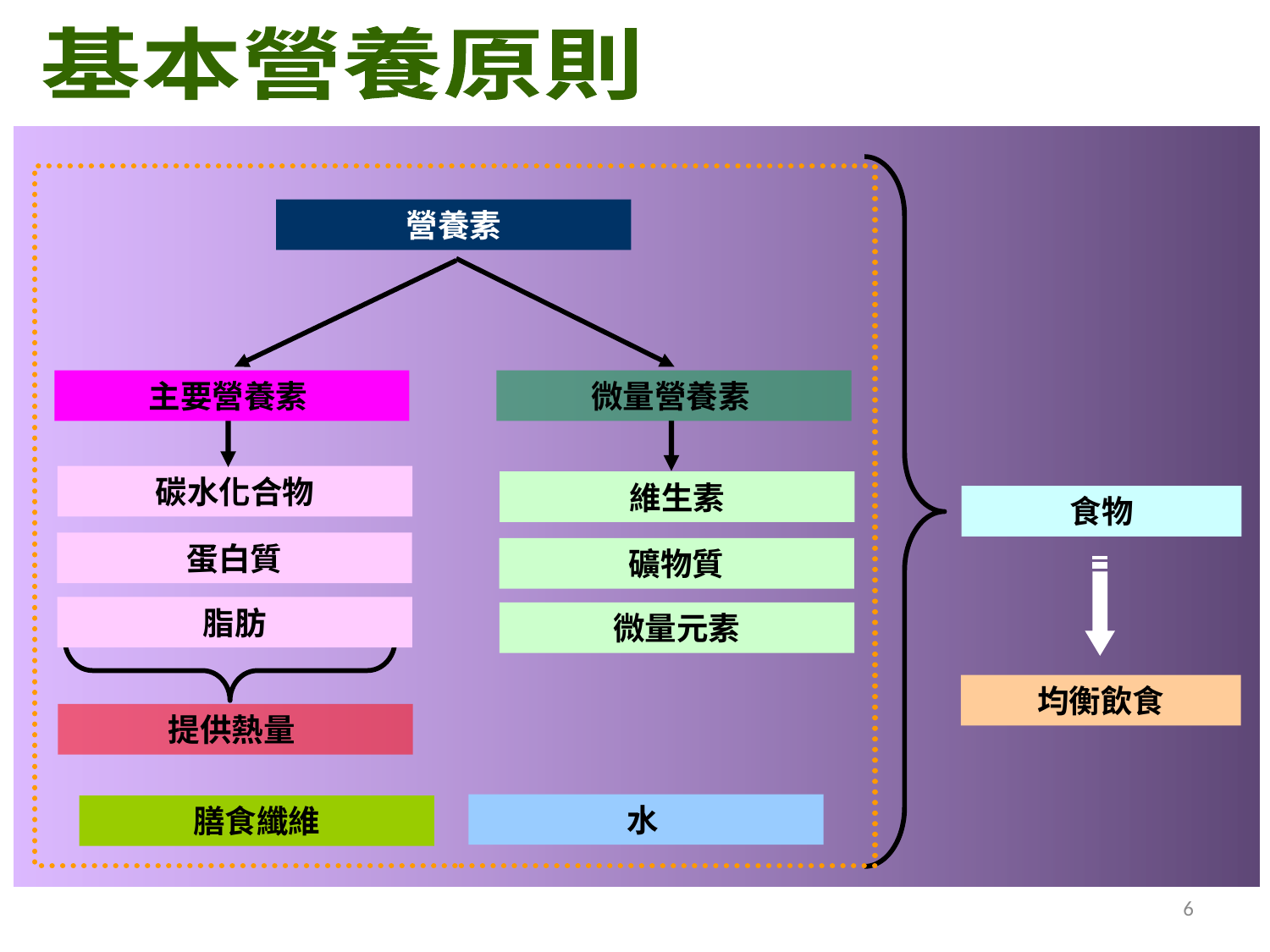

基本營養原則

營養素

主要營養素
微量營養素

碳水化合物
維生素
食物

蛋白質
礦物質

脂肪
微量元素
均衡飲食
提供熱量
水
膳食纖維
6